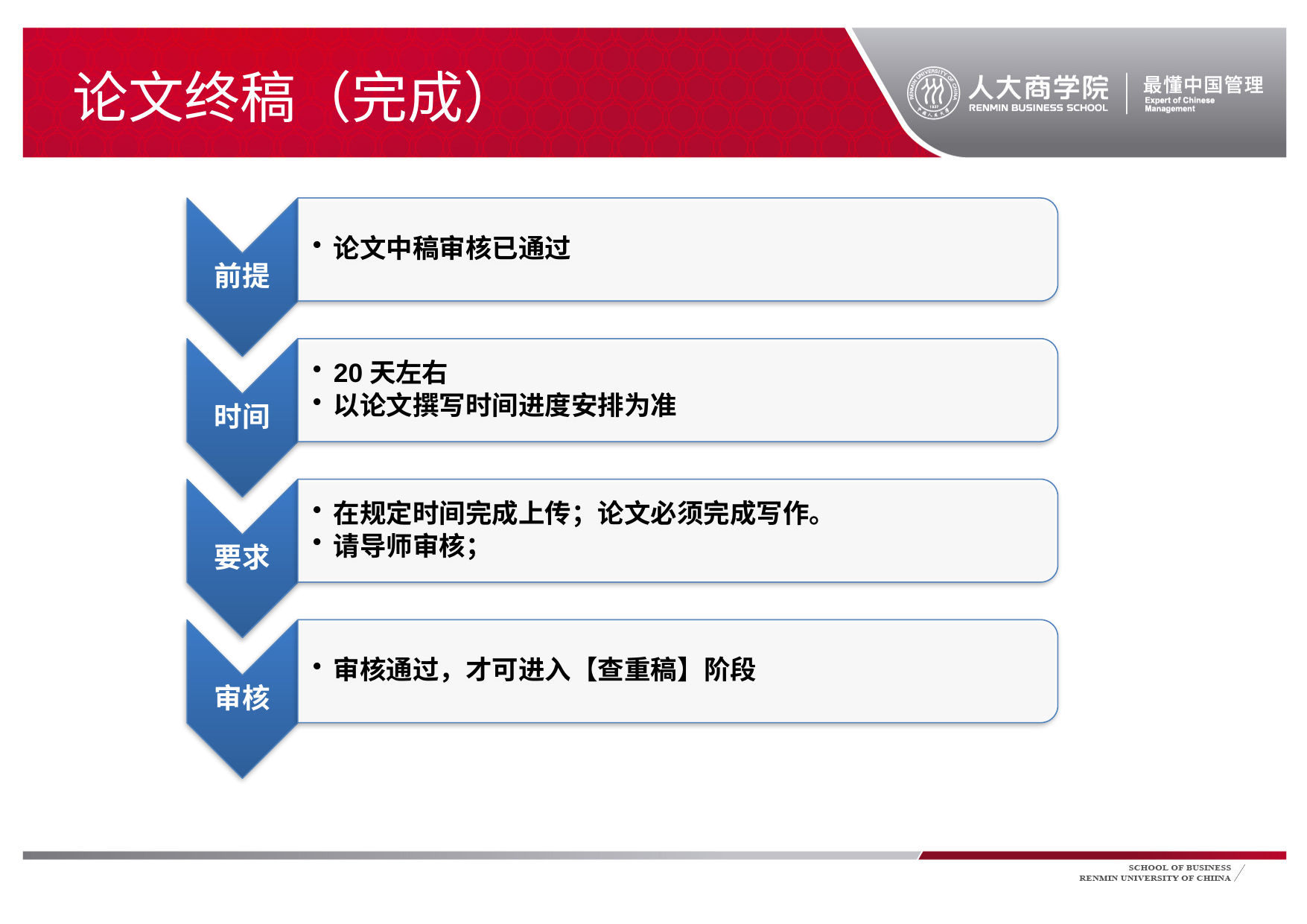

# 论文终稿（完成）
前提
论文中稿审核已通过
时间
20天左右
以论文撰写时间进度安排为准
要求
在规定时间完成上传；论文必须完成写作。
请导师审核；
审核
审核通过，才可进入【查重稿】阶段